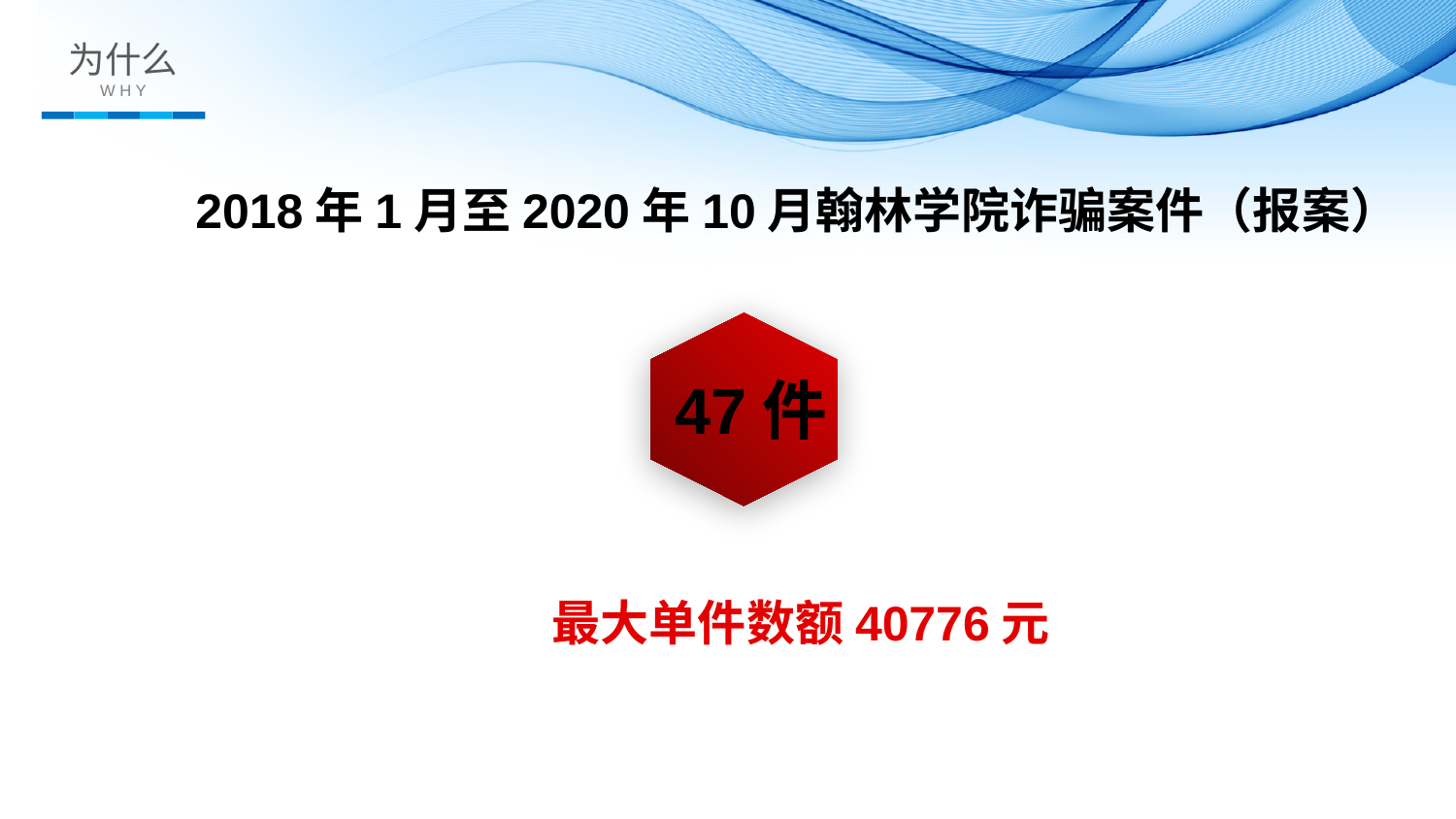

为什么
W H Y

2018年1月至2020年10月翰林学院诈骗案件（报案）

47件
最大单件数额40776元
延迟符